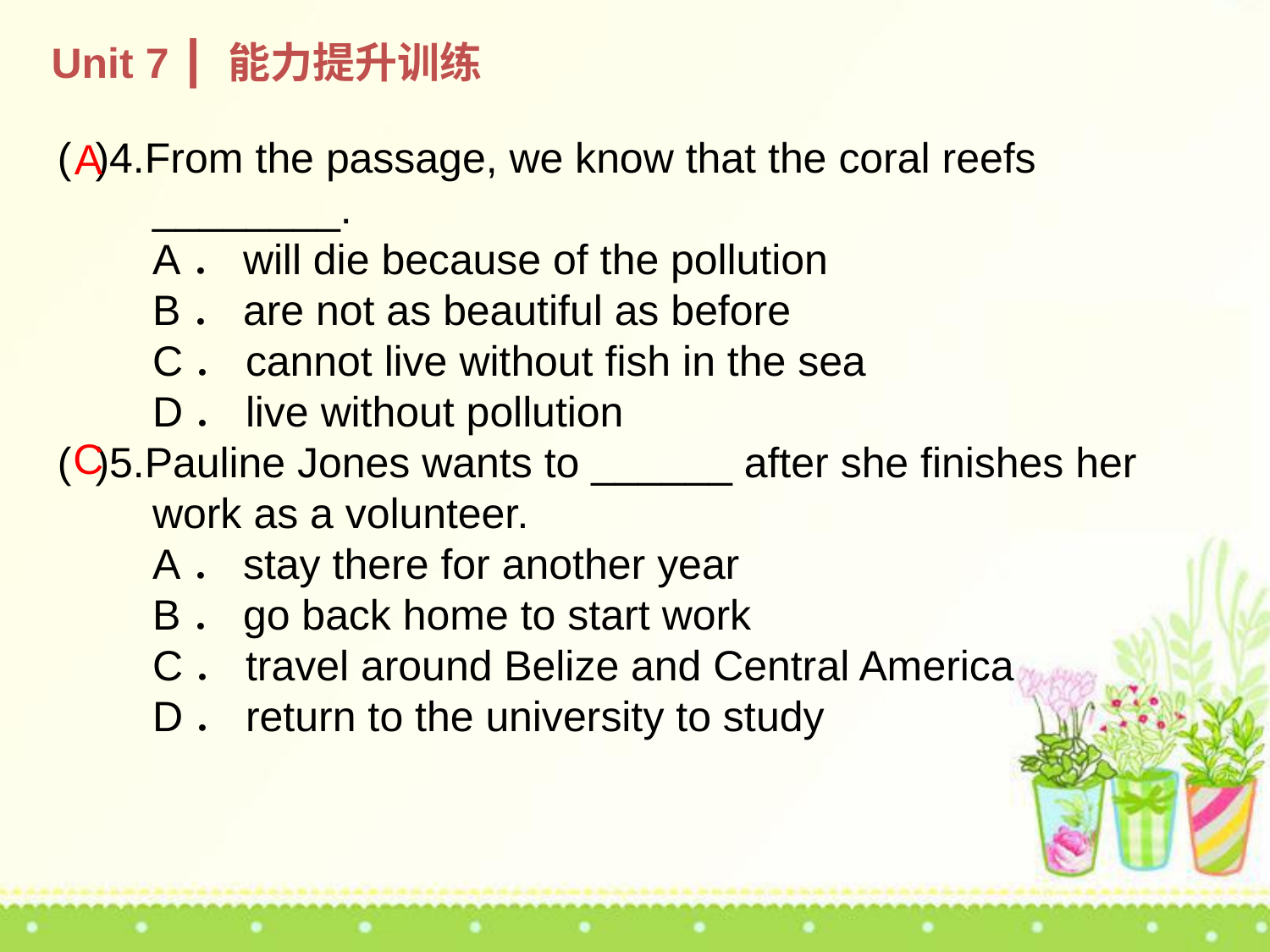

Unit 7 ┃ 能力提升训练
(  )4.From the passage, we know that the coral reefs
        ________.
        A．will die because of the pollution
        B．are not as beautiful as before
        C．cannot live without fish in the sea
        D．live without pollution
(  )5.Pauline Jones wants to ______ after she finishes her
        work as a volunteer.
        A．stay there for another year
        B．go back home to start work
        C．travel around Belize and Central America
        D．return to the university to study
A

C